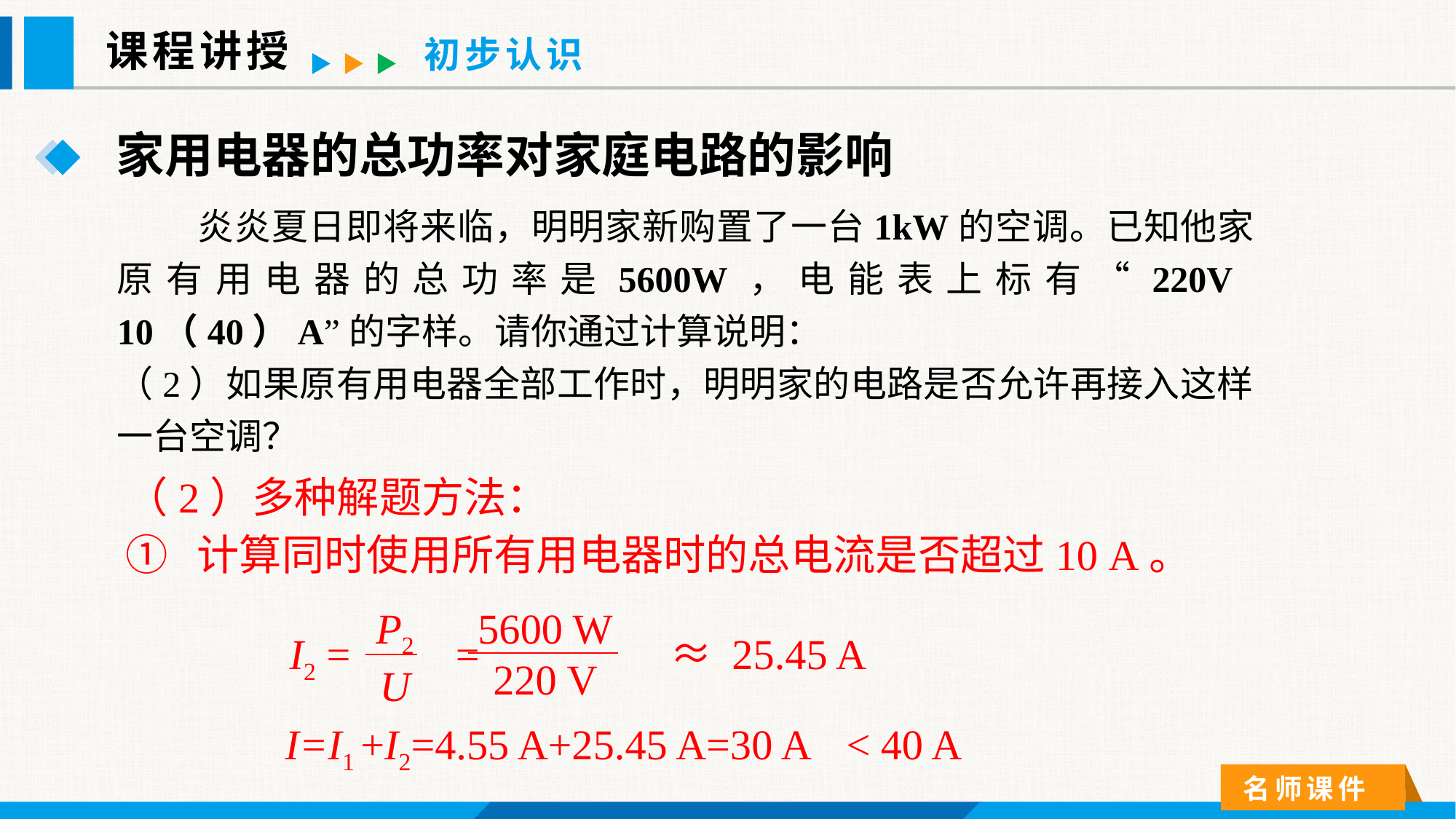

课程讲授
初步认识

家用电器的总功率对家庭电路的影响

        炎炎夏日即将来临，明明家新购置了一台1kW的空调。已知他家原有用电器的总功率是5600W，电能表上标有“220V  10（40）A”的字样。请你通过计算说明：
（2）如果原有用电器全部工作时，明明家的电路是否允许再接入这样一台空调？
（2）多种解题方法：
①  计算同时使用所有用电器时的总电流是否超过10 A。
P2
U
5600 W
220 V
I2 =　　= 　　　　≈ 25.45 A
I=I1 +I2=4.55 A+25.45 A=30 A
< 40 A